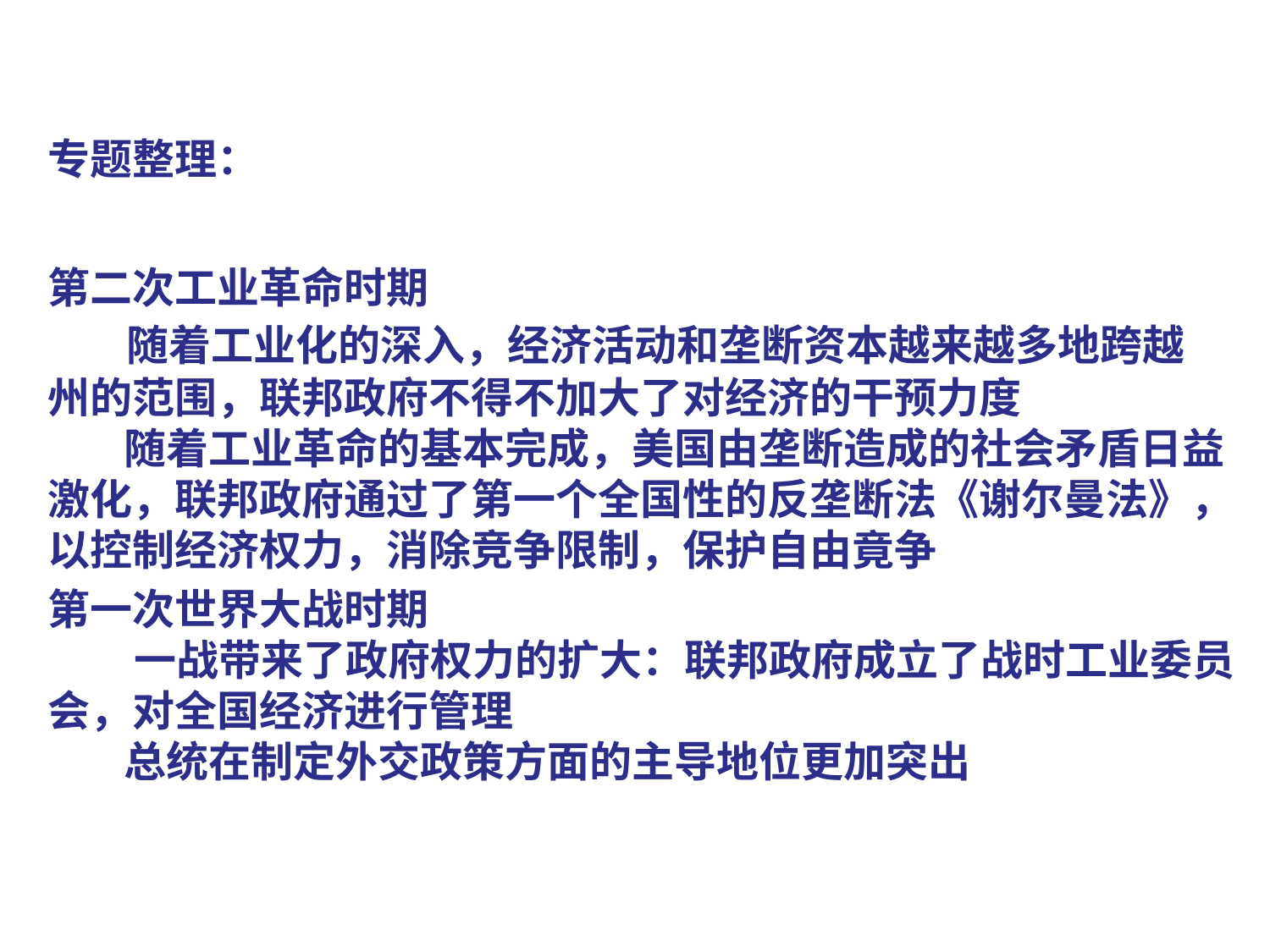

专题整理：

第二次工业革命时期
      随着工业化的深入，经济活动和垄断资本越来越多地跨越
州的范围，联邦政府不得不加大了对经济的干预力度
       随着工业革命的基本完成，美国由垄断造成的社会矛盾日益
激化，联邦政府通过了第一个全国性的反垄断法《谢尔曼法》，
以控制经济权力，消除竞争限制，保护自由竟争
第一次世界大战时期
        一战带来了政府权力的扩大：联邦政府成立了战时工业委员
会，对全国经济进行管理
       总统在制定外交政策方面的主导地位更加突出